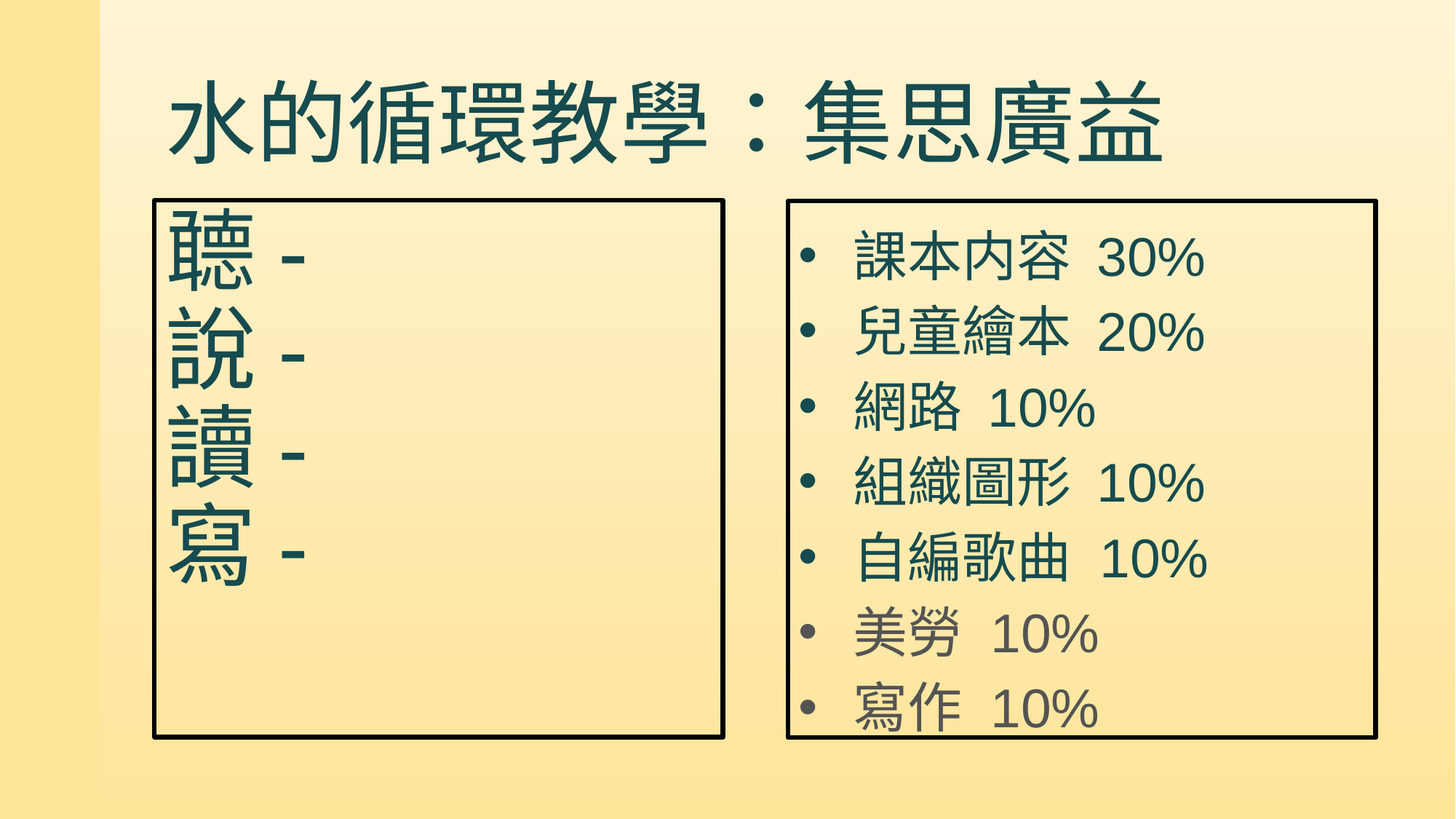

# 水的循環教學：集思廣益
聼-
說-
讀-
寫-
課本内容 30%
兒童繪本 20%
網路 10%
組織圖形 10%
自編歌曲 10%
美勞 10%
寫作 10%